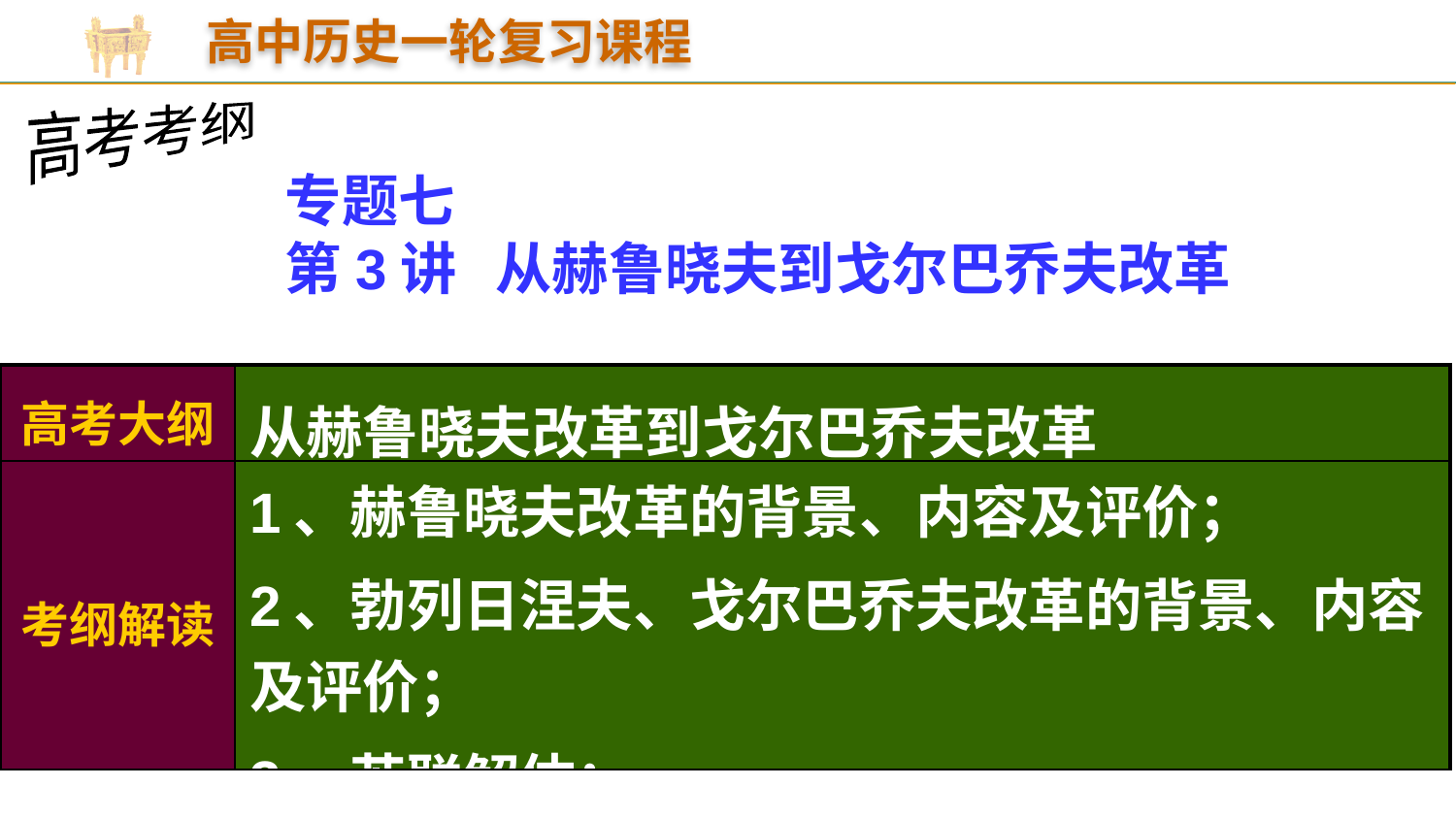

高中历史一轮复习课程

高考考纲
专题七
第3讲   从赫鲁晓夫到戈尔巴乔夫改革
| 高考大纲 | 从赫鲁晓夫改革到戈尔巴乔夫改革 |
| --- | --- |
| 考纲解读 | 1、赫鲁晓夫改革的背景、内容及评价； 2、勃列日涅夫、戈尔巴乔夫改革的背景、内容及评价； 3、苏联解体； |